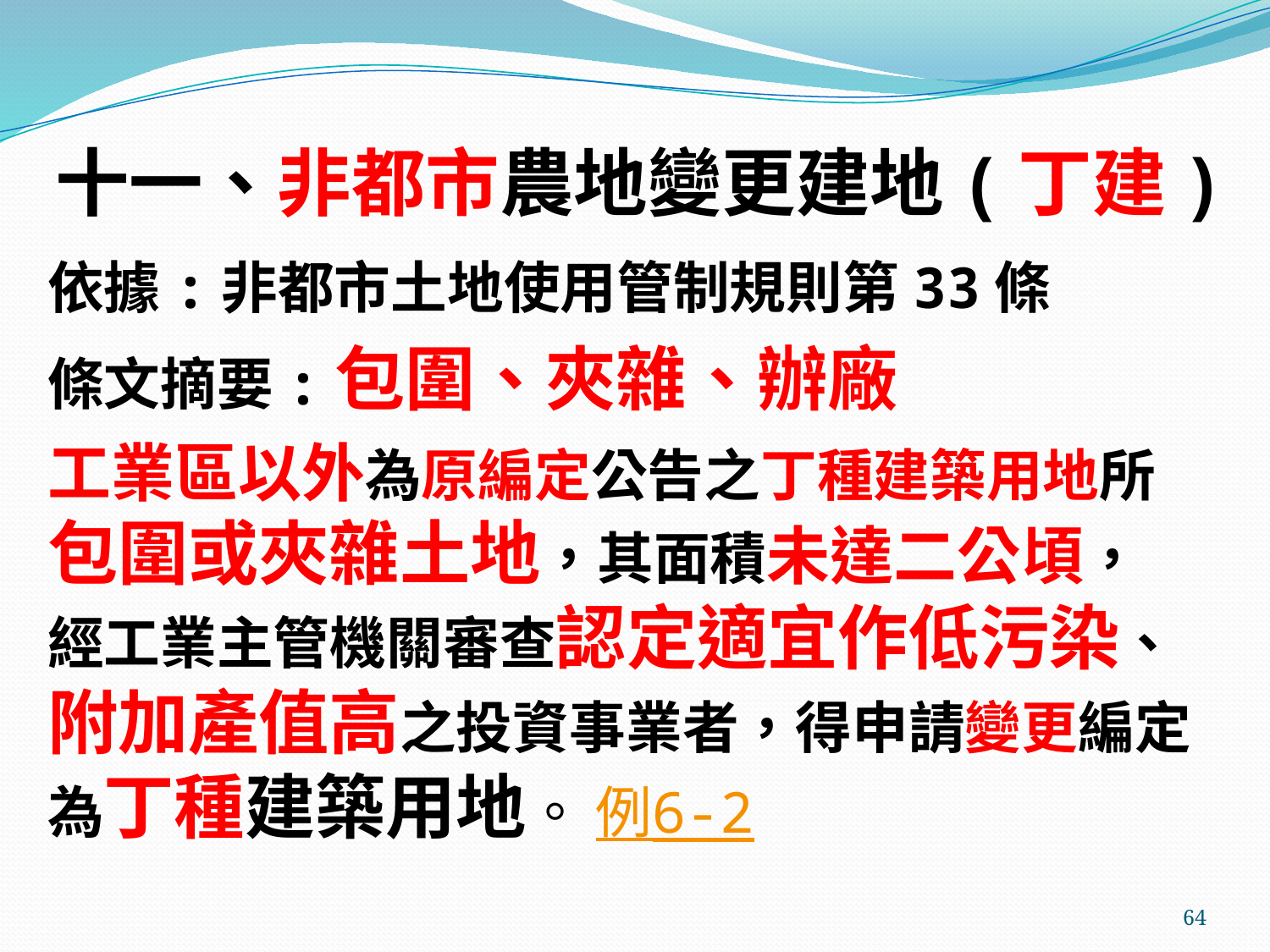

# 十一、非都市農地變更建地(丁建)
依據:非都市土地使用管制規則第33條
條文摘要:包圍、夾雜、辦廠
工業區以外為原編定公告之丁種建築用地所包圍或夾雜土地，其面積未達二公頃，經工業主管機關審查認定適宜作低污染、附加產值高之投資事業者，得申請變更編定為丁種建築用地。 例6-2
64